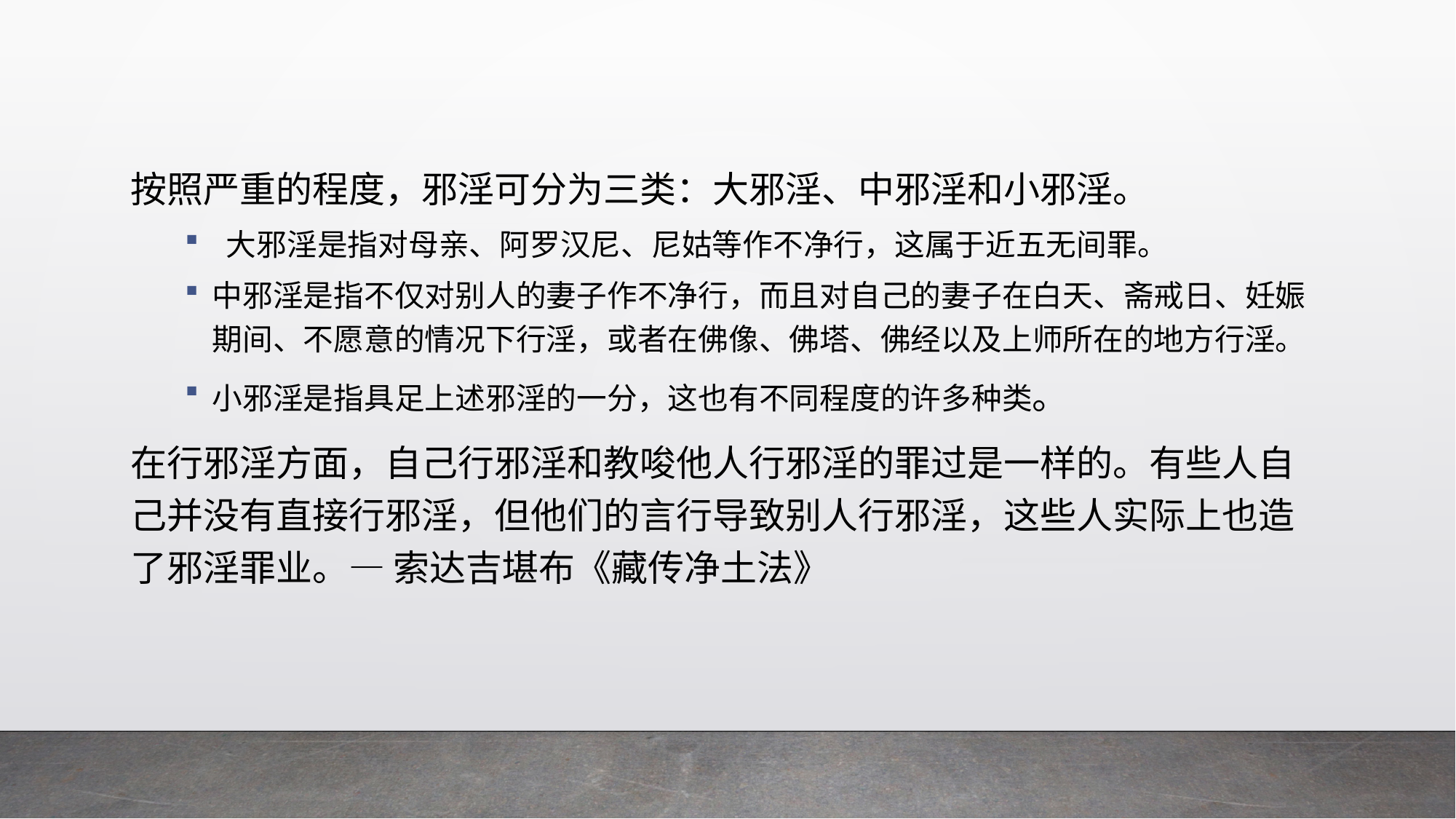

按照严重的程度，邪淫可分为三类：大邪淫、中邪淫和小邪淫。
 大邪淫是指对母亲、阿罗汉尼、尼姑等作不净行，这属于近五无间罪。
中邪淫是指不仅对别人的妻子作不净行，而且对自己的妻子在白天、斋戒日、妊娠期间、不愿意的情况下行淫，或者在佛像、佛塔、佛经以及上师所在的地方行淫。
小邪淫是指具足上述邪淫的一分，这也有不同程度的许多种类。
在行邪淫方面，自己行邪淫和教唆他人行邪淫的罪过是一样的。有些人自己并没有直接行邪淫，但他们的言行导致别人行邪淫，这些人实际上也造了邪淫罪业。— 索达吉堪布《藏传净土法》